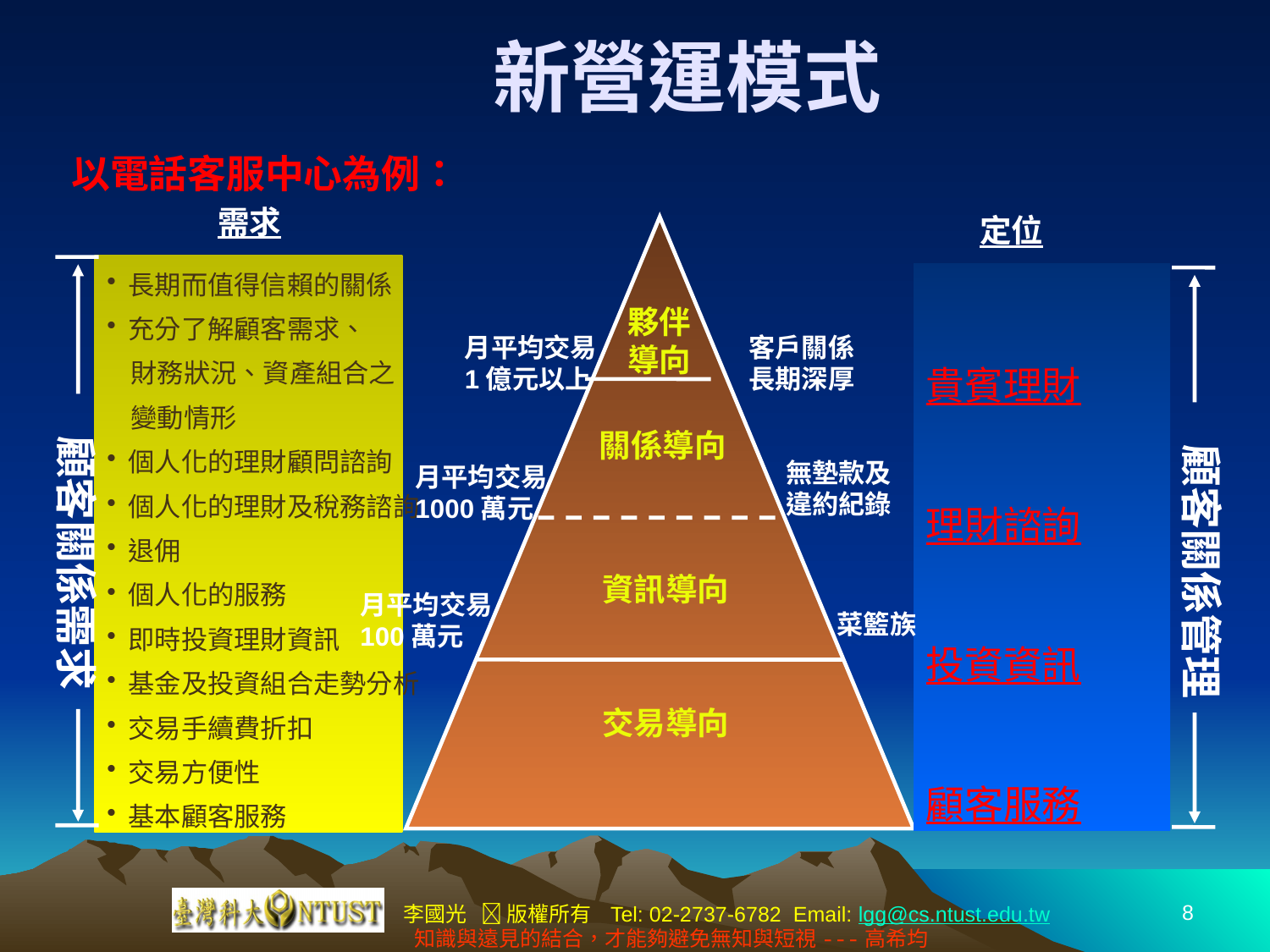

# 新營運模式
以電話客服中心為例：
需求
定位

 長期而值得信賴的關係
 充分了解顧客需求、
   財務狀況、資產組合之
   變動情形
 個人化的理財顧問諮詢
 個人化的理財及稅務諮詢
 退佣
 個人化的服務
 即時投資理財資訊
 基金及投資組合走勢分析
 交易手續費折扣
 交易方便性
 基本顧客服務

貴賓理財
理財諮詢
投資資訊
顧客服務

夥伴
導向
月平均交易
1億元以上
客戶關係
長期深厚

關係導向
顧客關係需求
顧客關係管理
無墊款及
違約紀錄
月平均交易
1000萬元

資訊導向
月平均交易
100萬元
菜籃族

交易導向
8